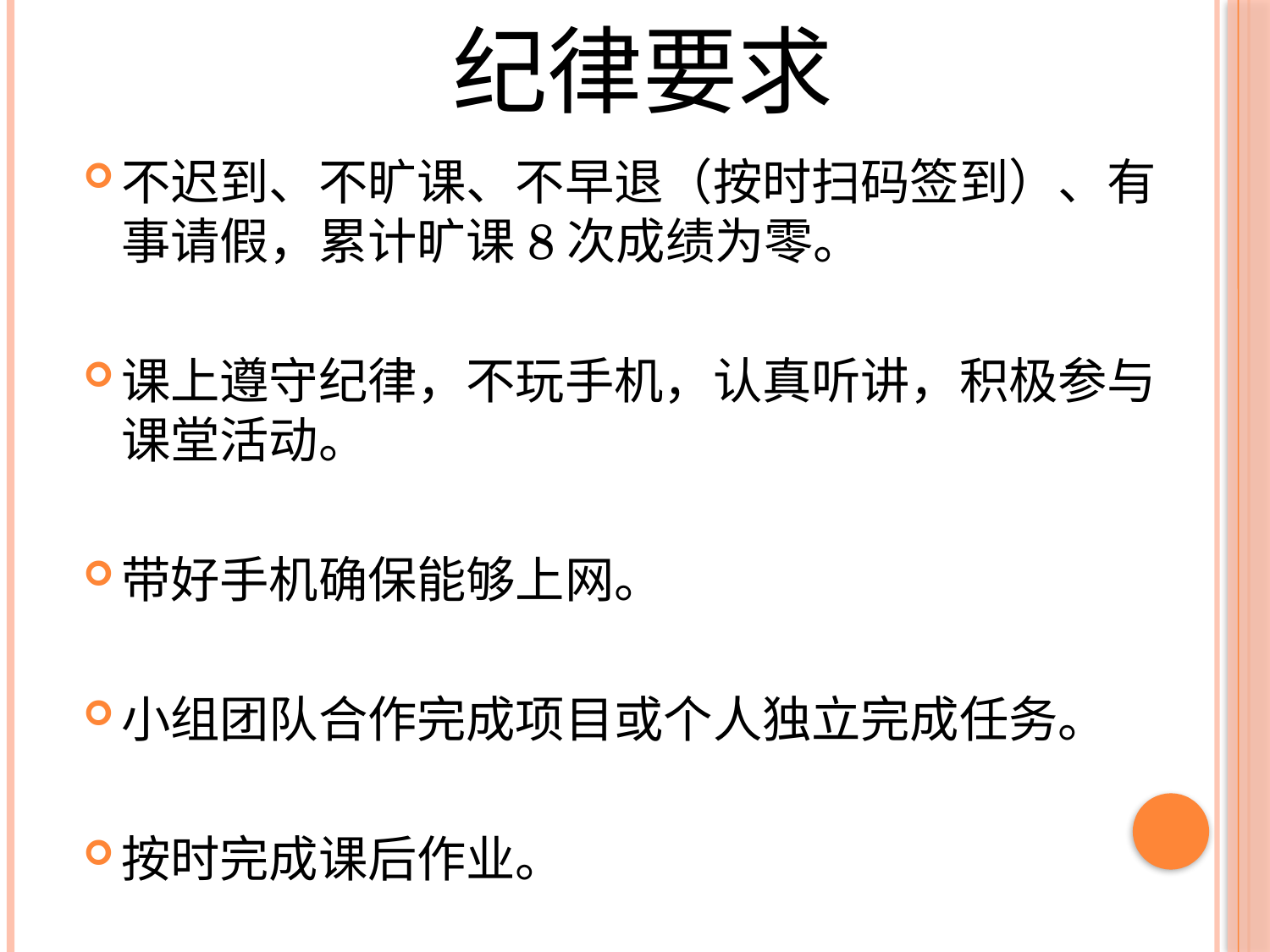

# 纪律要求
不迟到、不旷课、不早退（按时扫码签到）、有事请假，累计旷课8次成绩为零。

课上遵守纪律，不玩手机，认真听讲，积极参与课堂活动。

带好手机确保能够上网。

小组团队合作完成项目或个人独立完成任务。

按时完成课后作业。